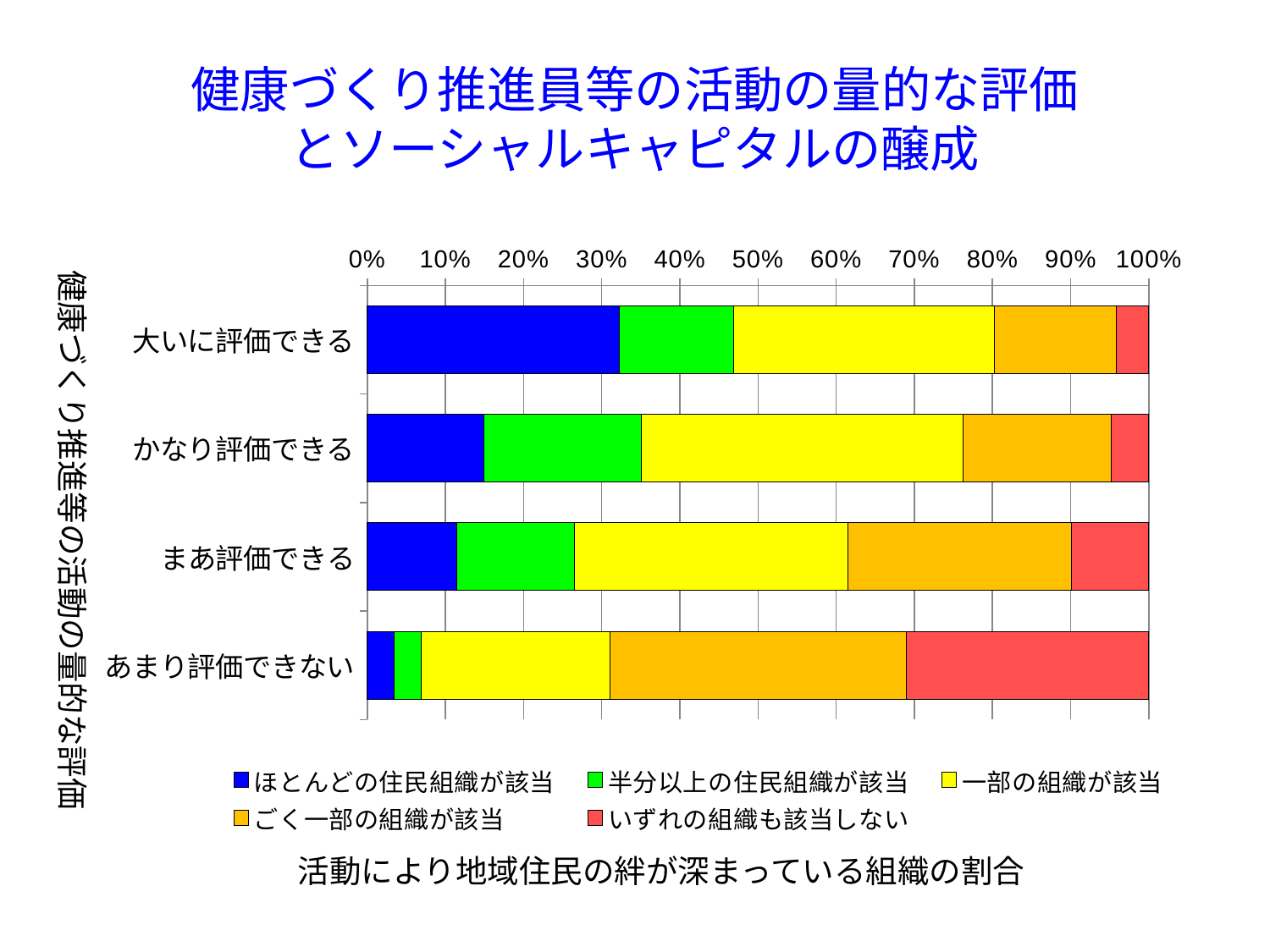

# 健康づくり推進員等の活動の量的な評価 とソーシャルキャピタルの醸成

### Chart

| Category | ほとんどの住民組織が該当 | 半分以上の住民組織が該当 | 一部の組織が該当 | ごく一部の組織が該当 | いずれの組織も該当しない |
|---|---|---|---|---|---|
| 大いに評価できる | 31.0 | 14.0 | 32.0 | 15.0 | 4.0 |
| かなり評価できる | 25.0 | 34.0 | 69.0 | 32.0 | 8.0 |
| まあ評価できる | 22.0 | 29.0 | 67.0 | 55.0 | 19.0 |
| あまり評価できない | 1.0 | 1.0 | 7.0 | 11.0 | 9.0 |
健康づくり推進等の活動の量的な評価
 活動により地域住民の絆が深まっている組織の割合